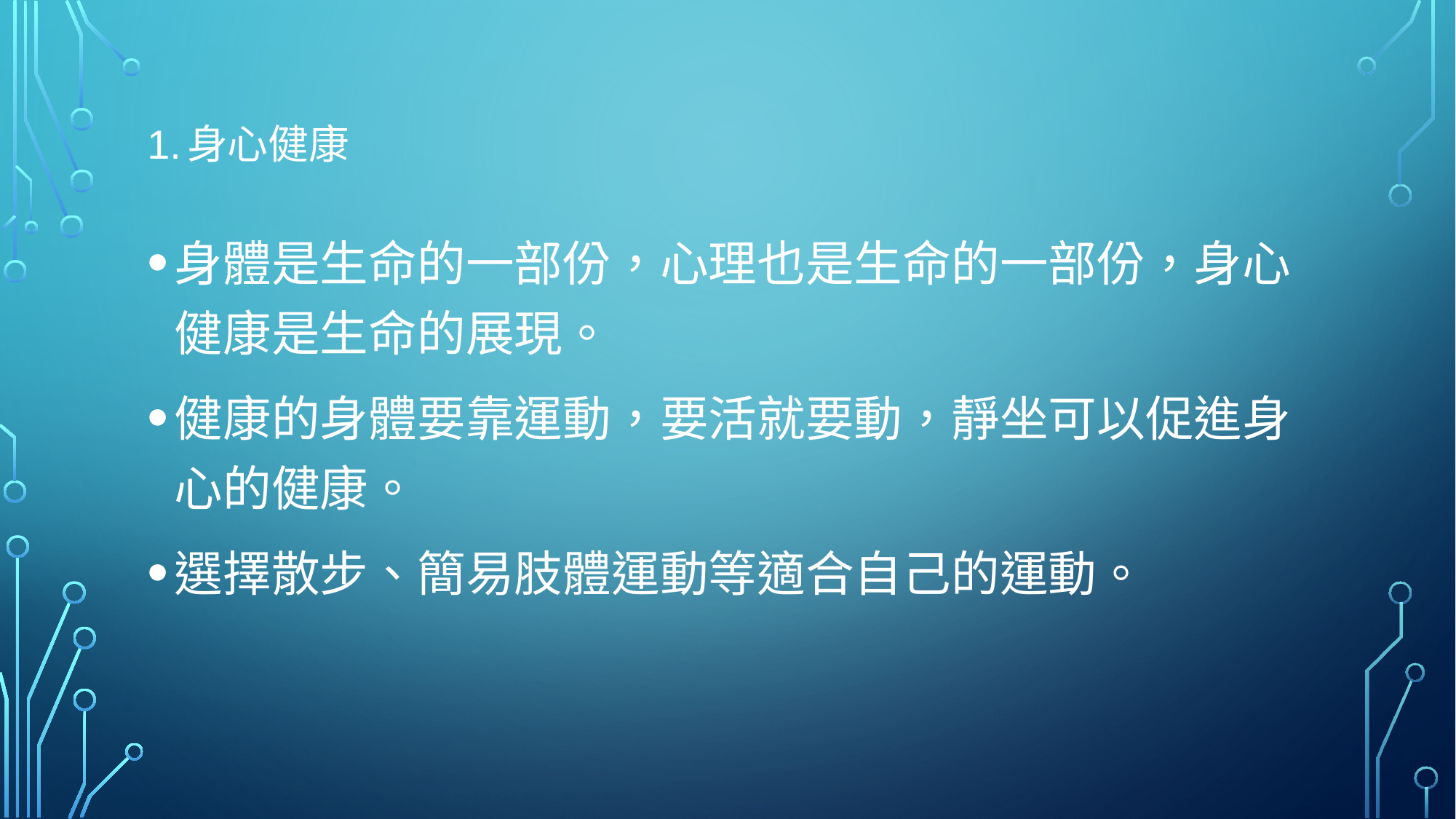

# 1.身心健康
身體是生命的一部份，心理也是生命的一部份，身心健康是生命的展現。
健康的身體要靠運動，要活就要動，靜坐可以促進身心的健康。
選擇散步、簡易肢體運動等適合自己的運動。